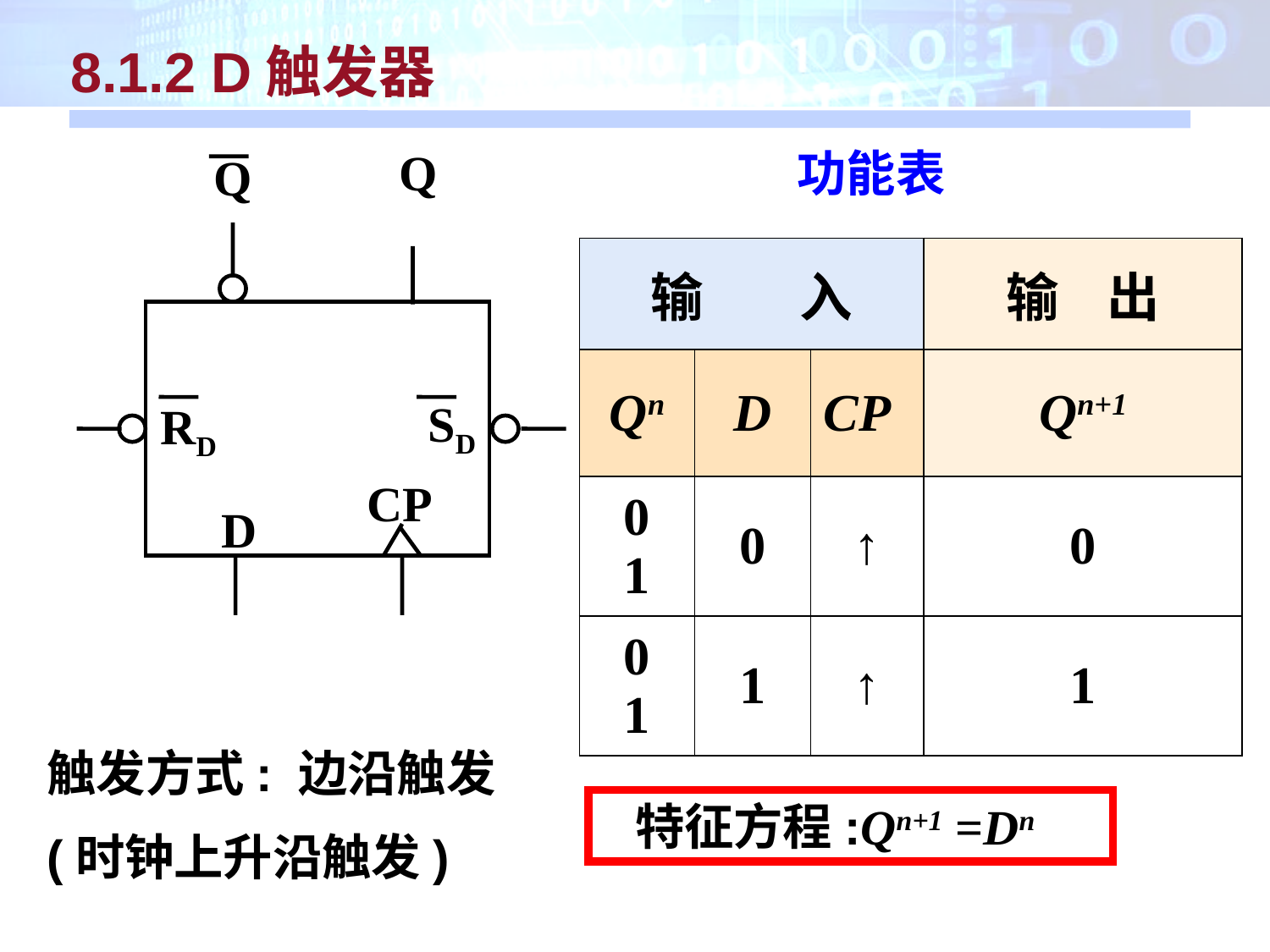

8.1.2 D触发器
Q
Q

SD
RD

CP
D

功能表
| 输 入 |  |  | 输 出 |
| --- | --- | --- | --- |
| Qn | D | CP | Qn+1 |
| 0 1 | 0 | ↑ | 0 |
| 0 1 | 1 | ↑ | 1 |

触发方式: 边沿触发
(时钟上升沿触发)
  特征方程:Qn+1 =Dn